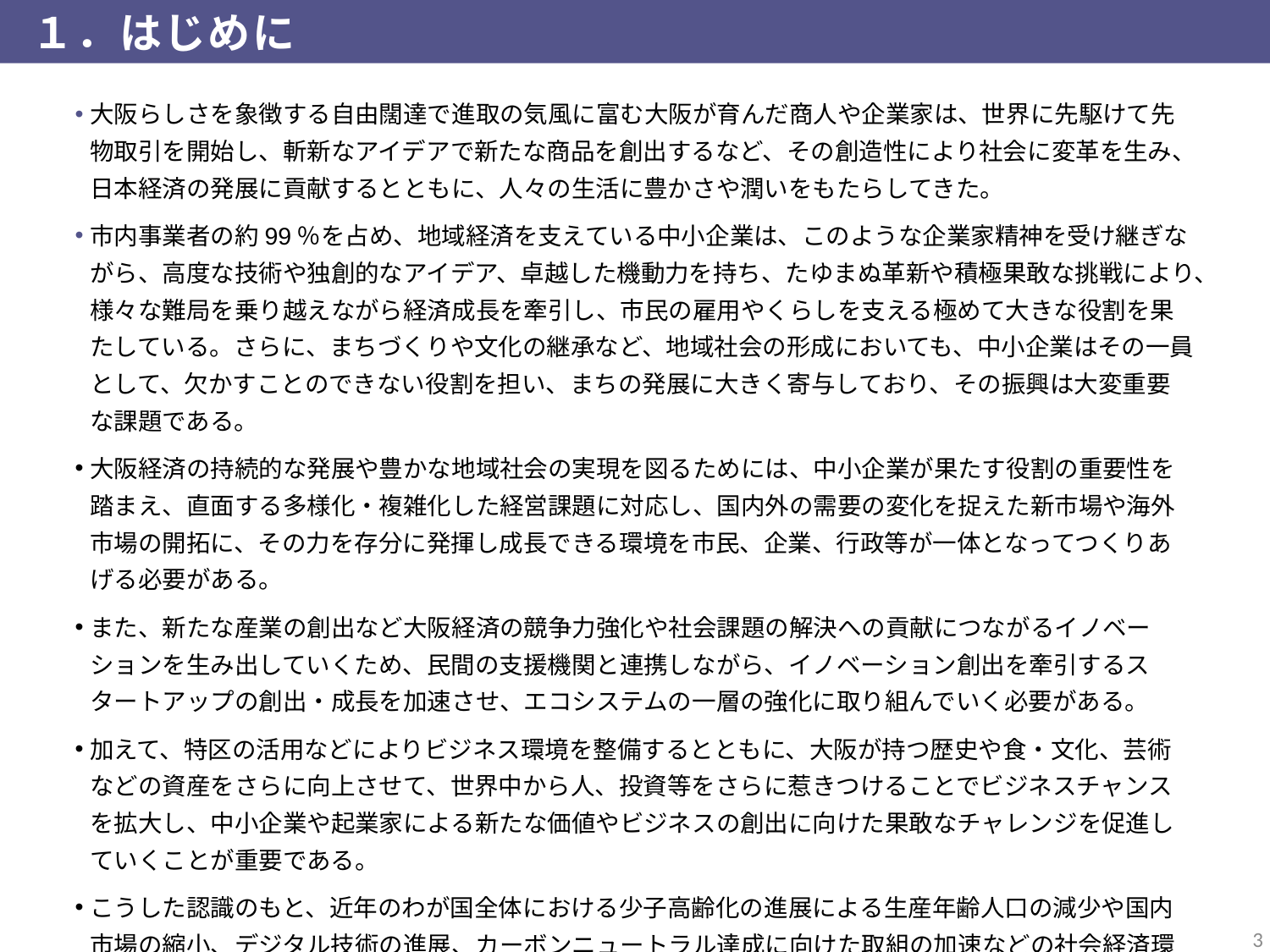

１．はじめに
大阪らしさを象徴する自由闊達で進取の気風に富む大阪が育んだ商人や企業家は、世界に先駆けて先物取引を開始し、斬新なアイデアで新たな商品を創出するなど、その創造性により社会に変革を生み、日本経済の発展に貢献するとともに、人々の生活に豊かさや潤いをもたらしてきた。
市内事業者の約99％を占め、地域経済を支えている中小企業は、このような企業家精神を受け継ぎながら、高度な技術や独創的なアイデア、卓越した機動力を持ち、たゆまぬ革新や積極果敢な挑戦により、様々な難局を乗り越えながら経済成長を牽引し、市民の雇用やくらしを支える極めて大きな役割を果たしている。さらに、まちづくりや文化の継承など、地域社会の形成においても、中小企業はその一員として、欠かすことのできない役割を担い、まちの発展に大きく寄与しており、その振興は大変重要な課題である。
大阪経済の持続的な発展や豊かな地域社会の実現を図るためには、中小企業が果たす役割の重要性を踏まえ、直面する多様化・複雑化した経営課題に対応し、国内外の需要の変化を捉えた新市場や海外市場の開拓に、その力を存分に発揮し成長できる環境を市民、企業、行政等が一体となってつくりあげる必要がある。
また、新たな産業の創出など大阪経済の競争力強化や社会課題の解決への貢献につながるイノベーションを生み出していくため、民間の支援機関と連携しながら、イノベーション創出を牽引するスタートアップの創出・成長を加速させ、エコシステムの一層の強化に取り組んでいく必要がある。
加えて、特区の活用などによりビジネス環境を整備するとともに、大阪が持つ歴史や食・文化、芸術などの資産をさらに向上させて、世界中から人、投資等をさらに惹きつけることでビジネスチャンスを拡大し、中小企業や起業家による新たな価値やビジネスの創出に向けた果敢なチャレンジを促進していくことが重要である。
こうした認識のもと、近年のわが国全体における少子高齢化の進展による生産年齢人口の減少や国内市場の縮小、デジタル技術の進展、カーボンニュートラル達成に向けた取組の加速などの社会経済環境の変化や、大阪・関西万博の開催をはじめとした大阪にとっての機会をとらえ、引き続き持続的に成長する大阪経済の実現に向けた施策・事業を着実に推進していくため、本プランを改訂するものである。
3